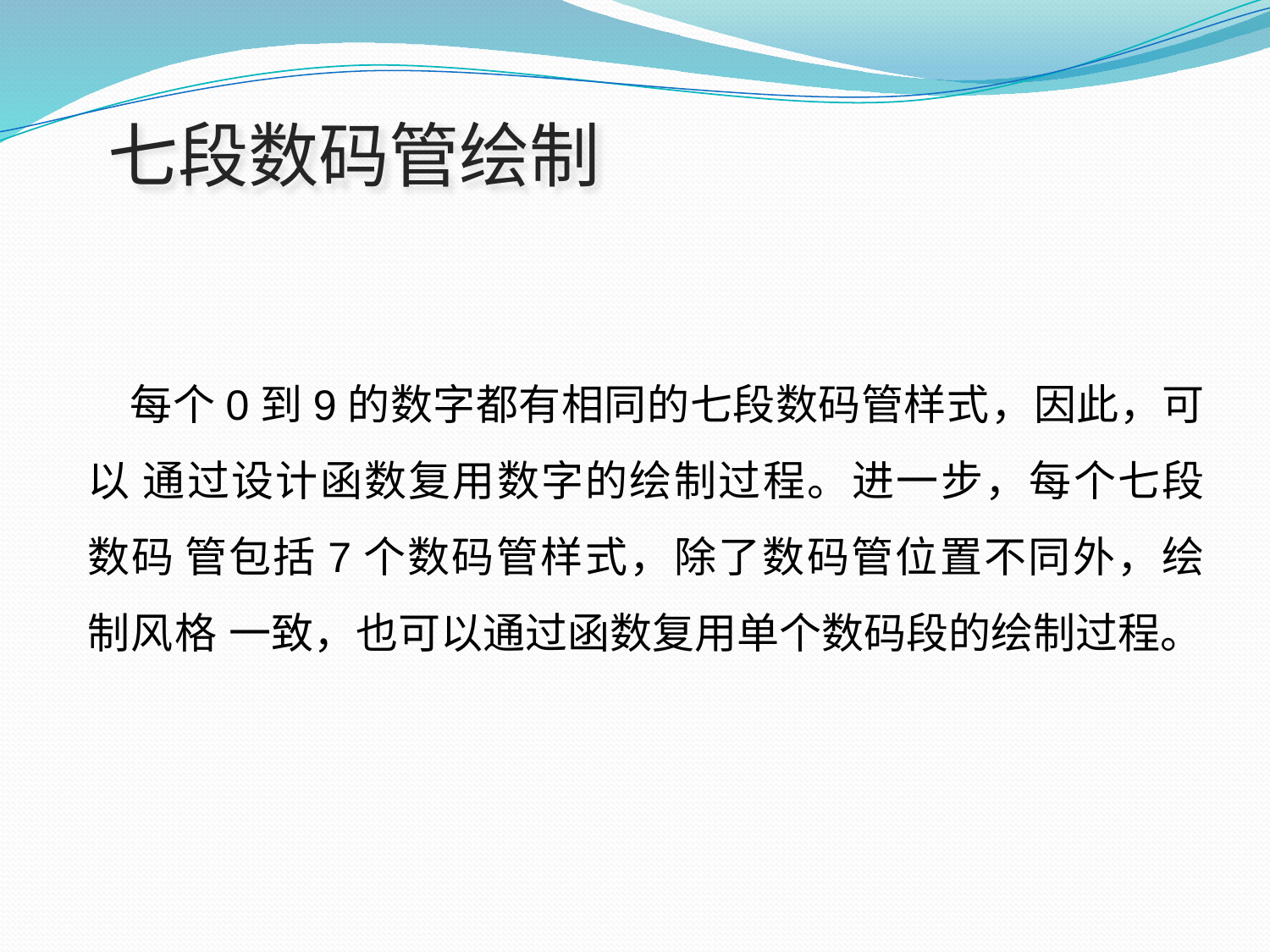

# 七段数码管绘制
每个0到9的数字都有相同的七段数码管样式，因此，可以 通过设计函数复用数字的绘制过程。进一步，每个七段数码 管包括7个数码管样式，除了数码管位置不同外，绘制风格 一致，也可以通过函数复用单个数码段的绘制过程。